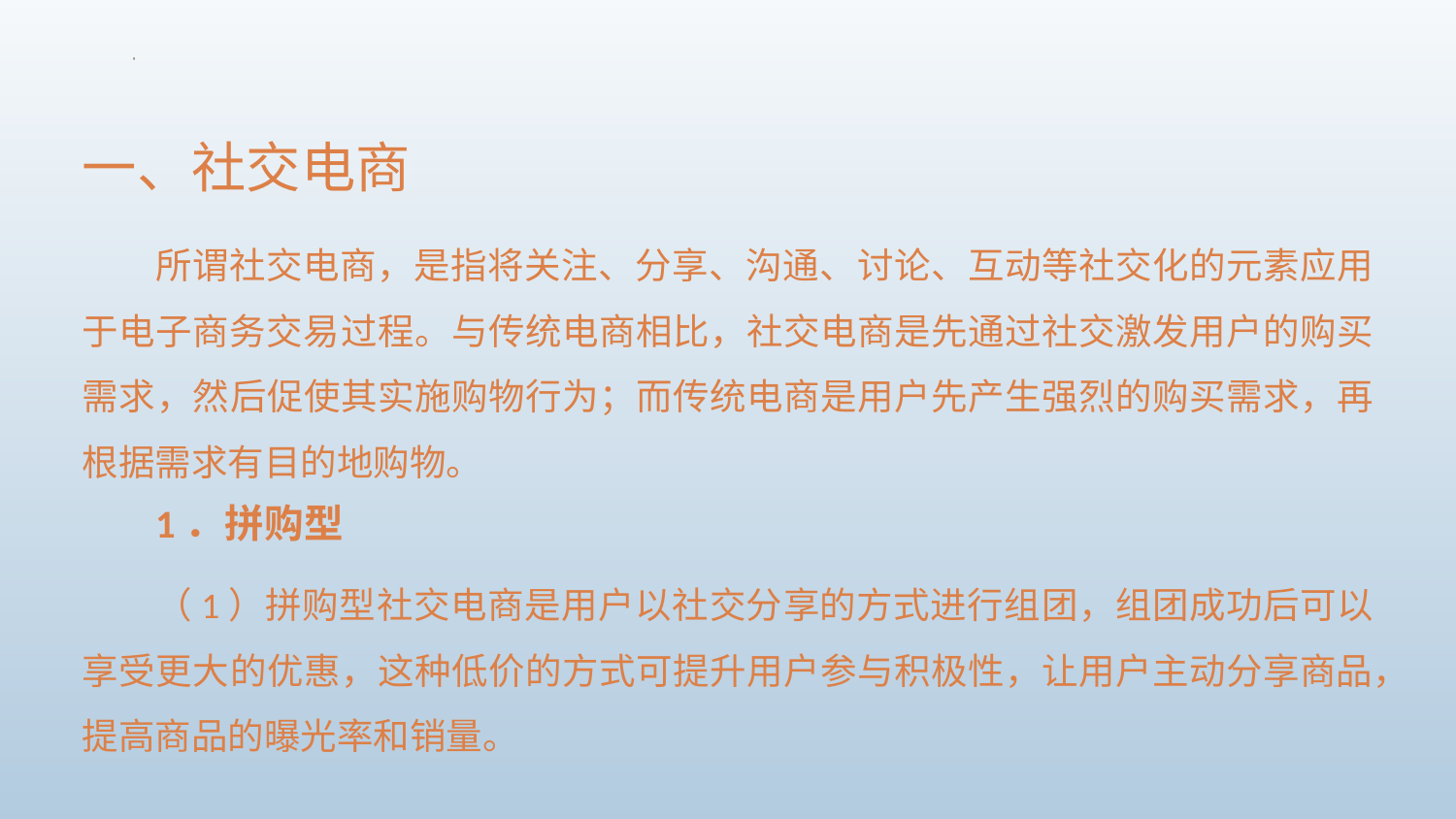

一、社交电商
所谓社交电商，是指将关注、分享、沟通、讨论、互动等社交化的元素应用于电子商务交易过程。与传统电商相比，社交电商是先通过社交激发用户的购买需求，然后促使其实施购物行为；而传统电商是用户先产生强烈的购买需求，再根据需求有目的地购物。
1．拼购型
（1）拼购型社交电商是用户以社交分享的方式进行组团，组团成功后可以享受更大的优惠，这种低价的方式可提升用户参与积极性，让用户主动分享商品，提高商品的曝光率和销量。